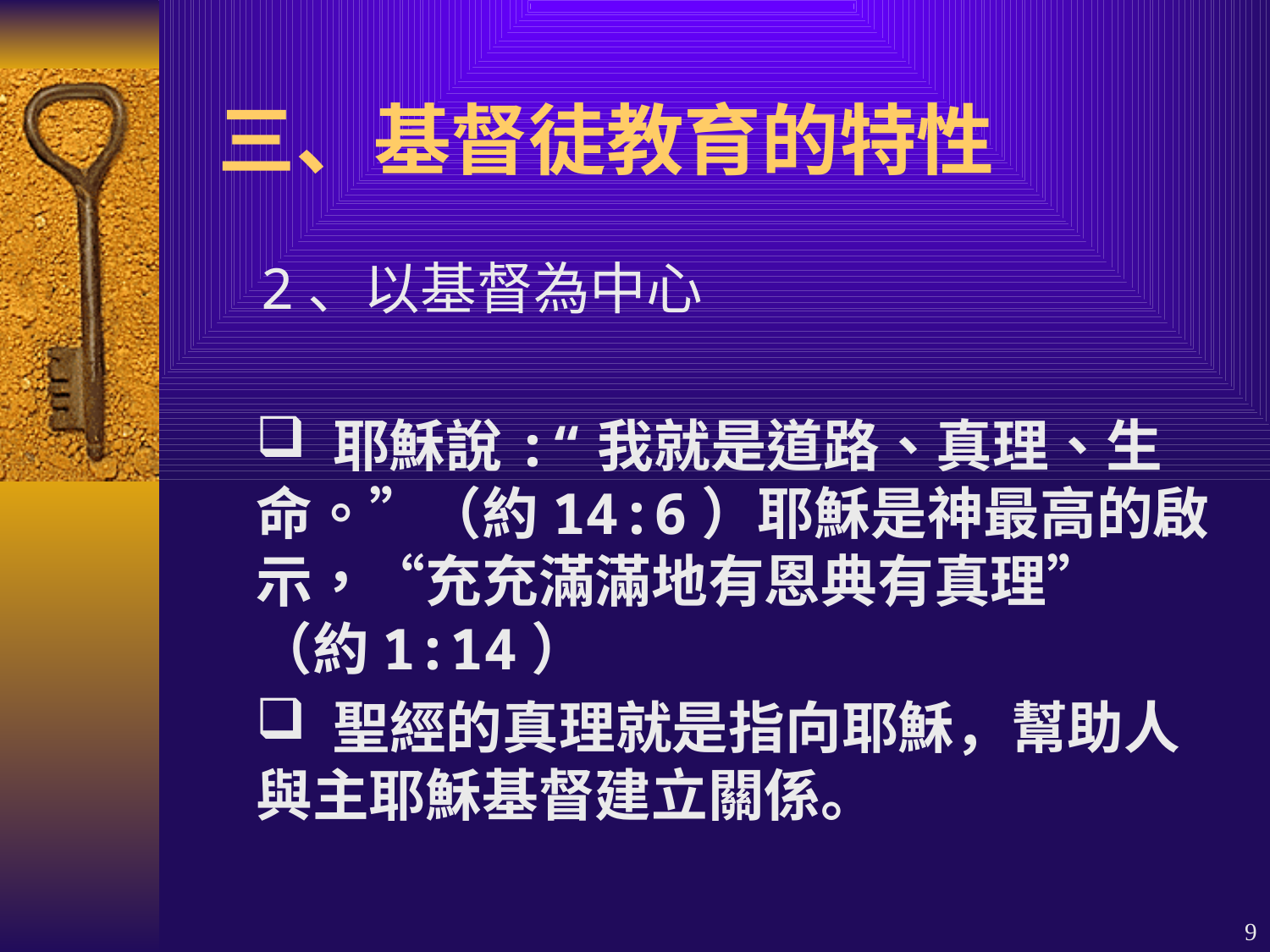

2、以基督為中心

 耶穌說:“我就是道路、真理、生命。”（約14:6）耶穌是神最高的啟示，“充充滿滿地有恩典有真理”（約1:14）
 聖經的真理就是指向耶穌，幫助人與主耶穌基督建立關係。

# 三、基督徒教育的特性
9